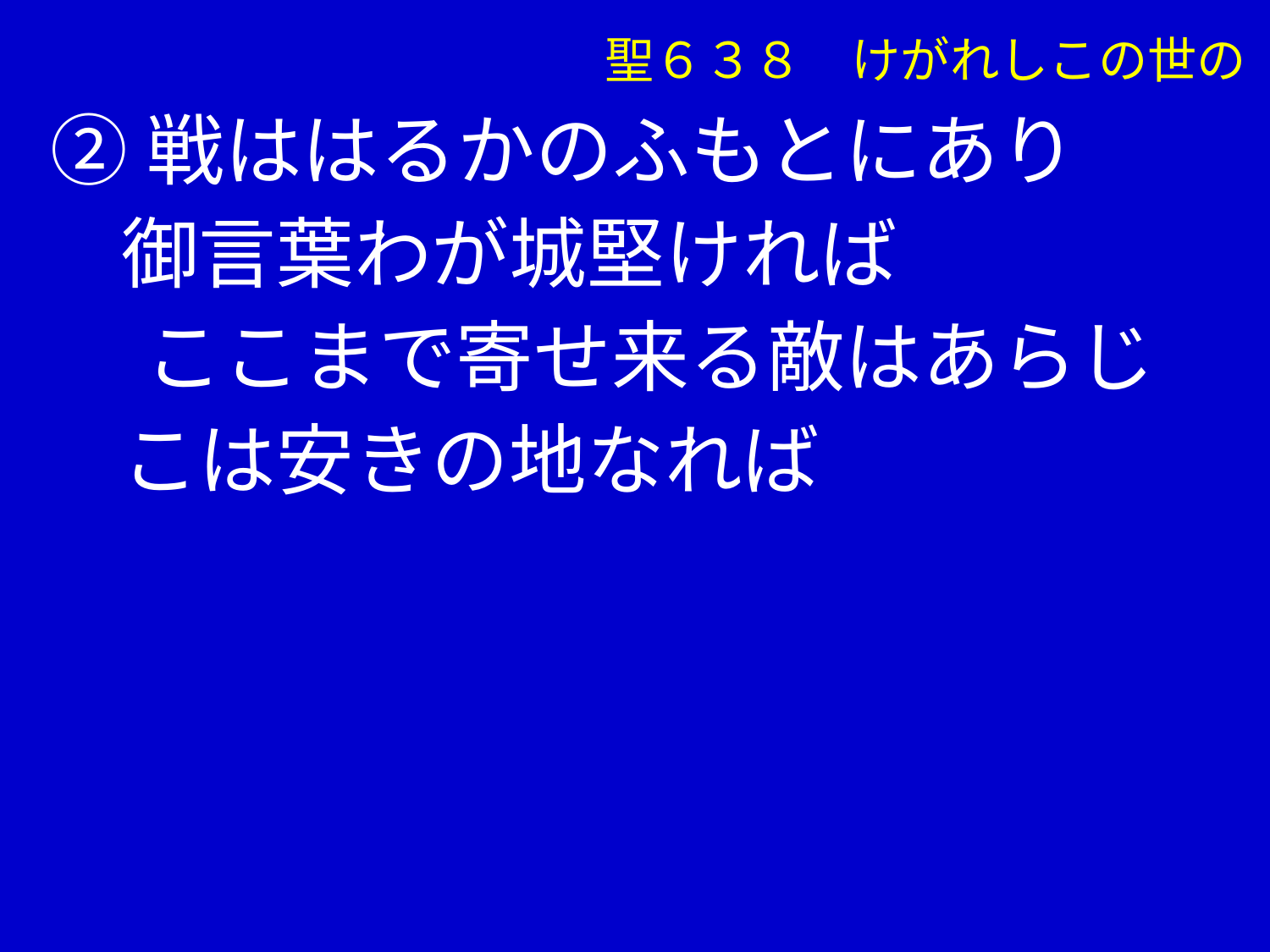

②戦ははるかのふもとにあり
   御言葉わが城堅ければ
　 ここまで寄せ来る敵はあらじ
   こは安きの地なれば
聖６３８　けがれしこの世の